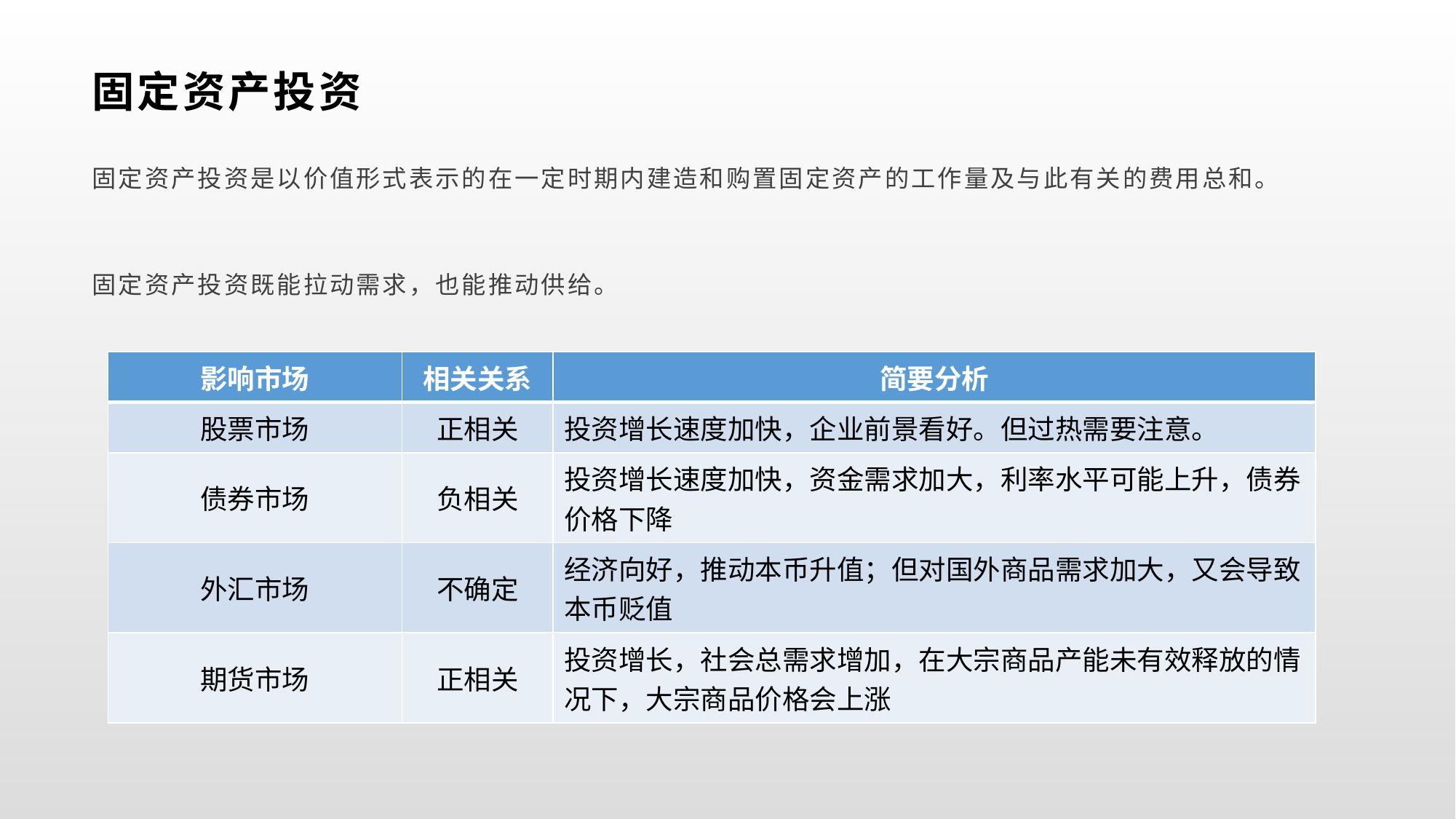

# 固定资产投资
固定资产投资是以价值形式表示的在一定时期内建造和购置固定资产的工作量及与此有关的费用总和。

固定资产投资既能拉动需求，也能推动供给。
| 影响市场 | 相关关系 | 简要分析 |
| --- | --- | --- |
| 股票市场 | 正相关 | 投资增长速度加快，企业前景看好。但过热需要注意。 |
| 债券市场 | 负相关 | 投资增长速度加快，资金需求加大，利率水平可能上升，债券价格下降 |
| 外汇市场 | 不确定 | 经济向好，推动本币升值；但对国外商品需求加大，又会导致本币贬值 |
| 期货市场 | 正相关 | 投资增长，社会总需求增加，在大宗商品产能未有效释放的情况下，大宗商品价格会上涨 |